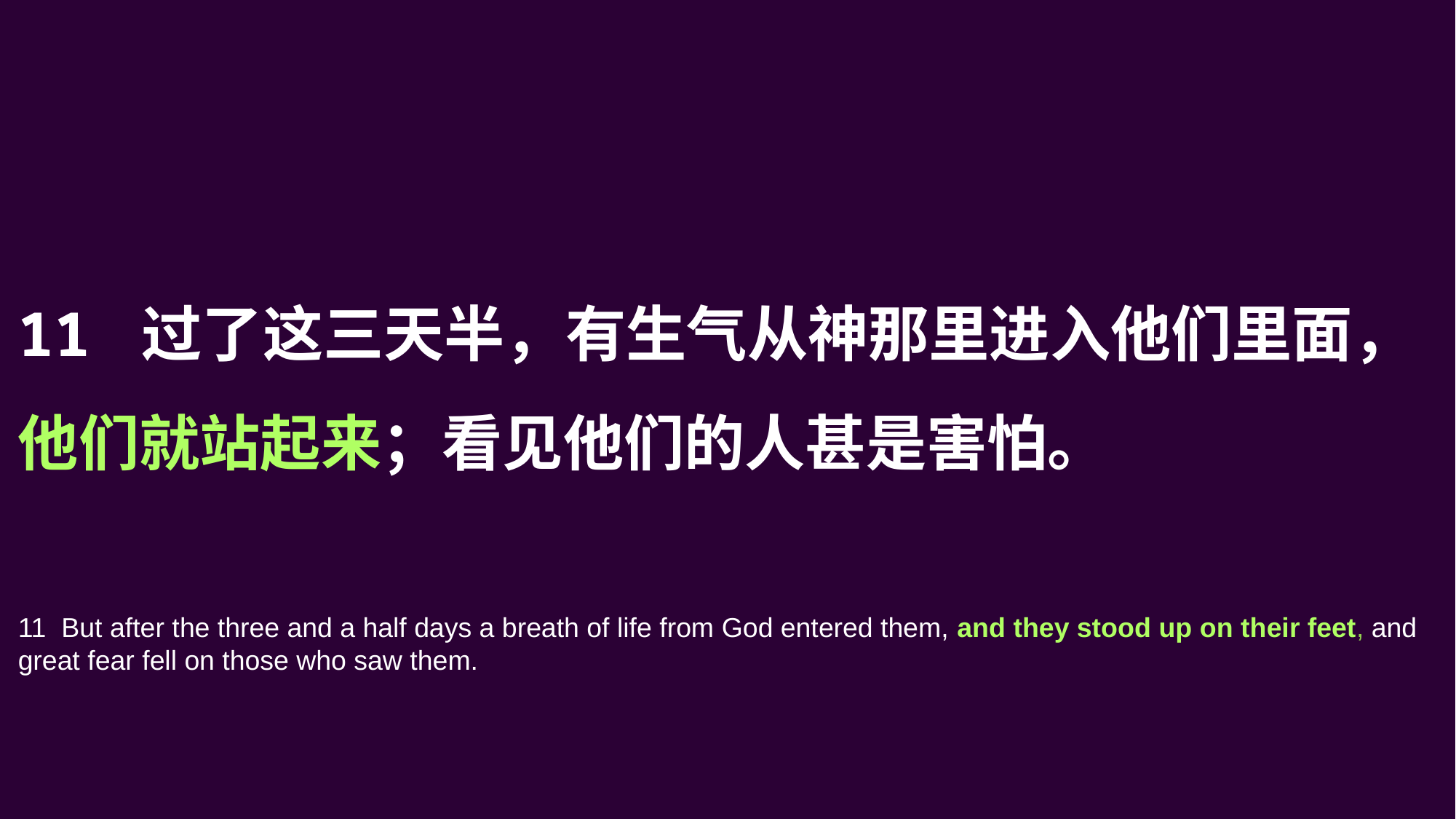

11 过了这三天半，有生气从神那里进入他们里面，他们就站起来；看见他们的人甚是害怕。
11  But after the three and a half days a breath of life from God entered them, and they stood up on their feet, and great fear fell on those who saw them.